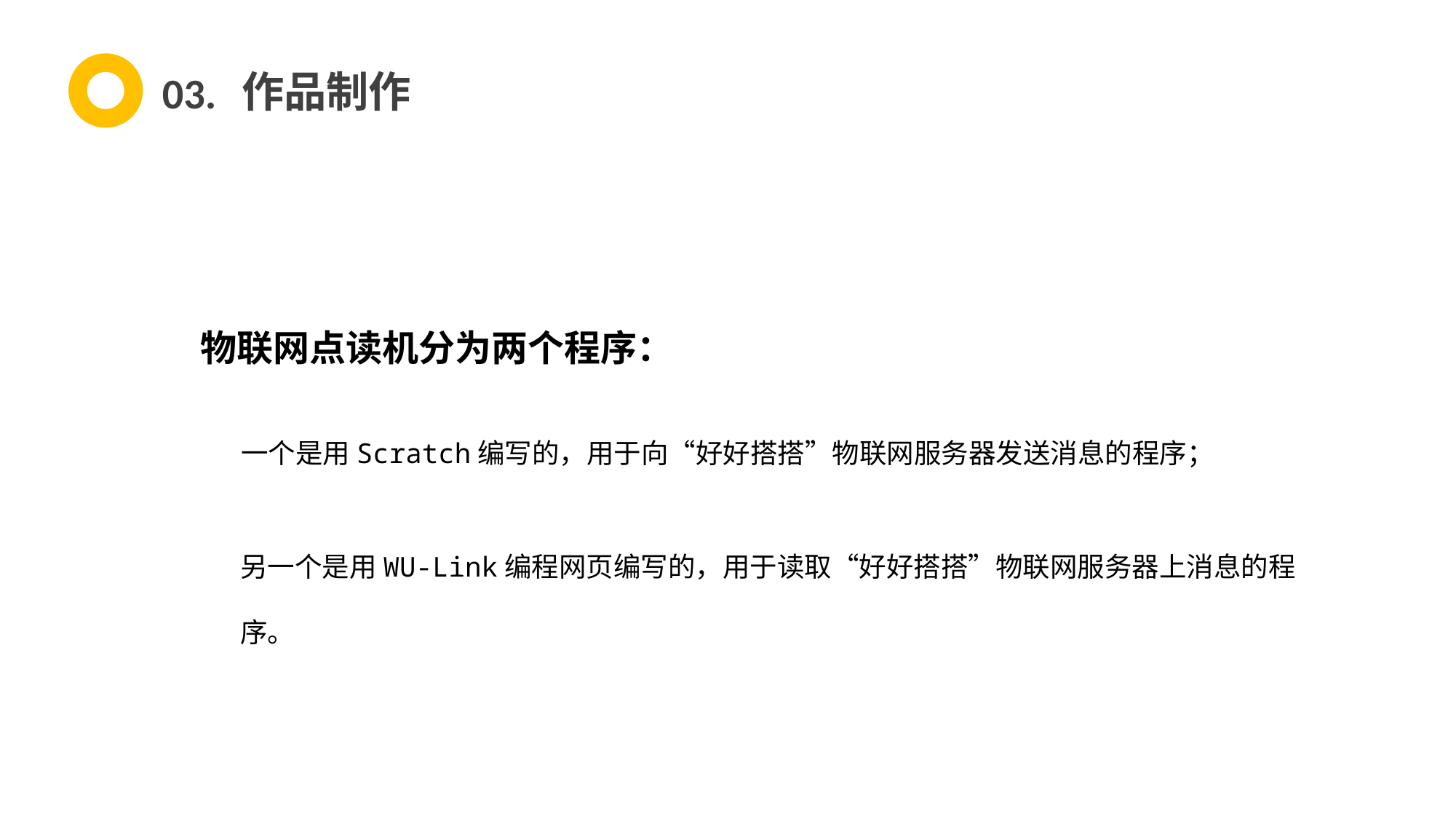

作品制作
03.
物联网点读机分为两个程序：
一个是用Scratch编写的，用于向“好好搭搭”物联网服务器发送消息的程序；
另一个是用WU-Link编程网页编写的，用于读取“好好搭搭”物联网服务器上消息的程序。